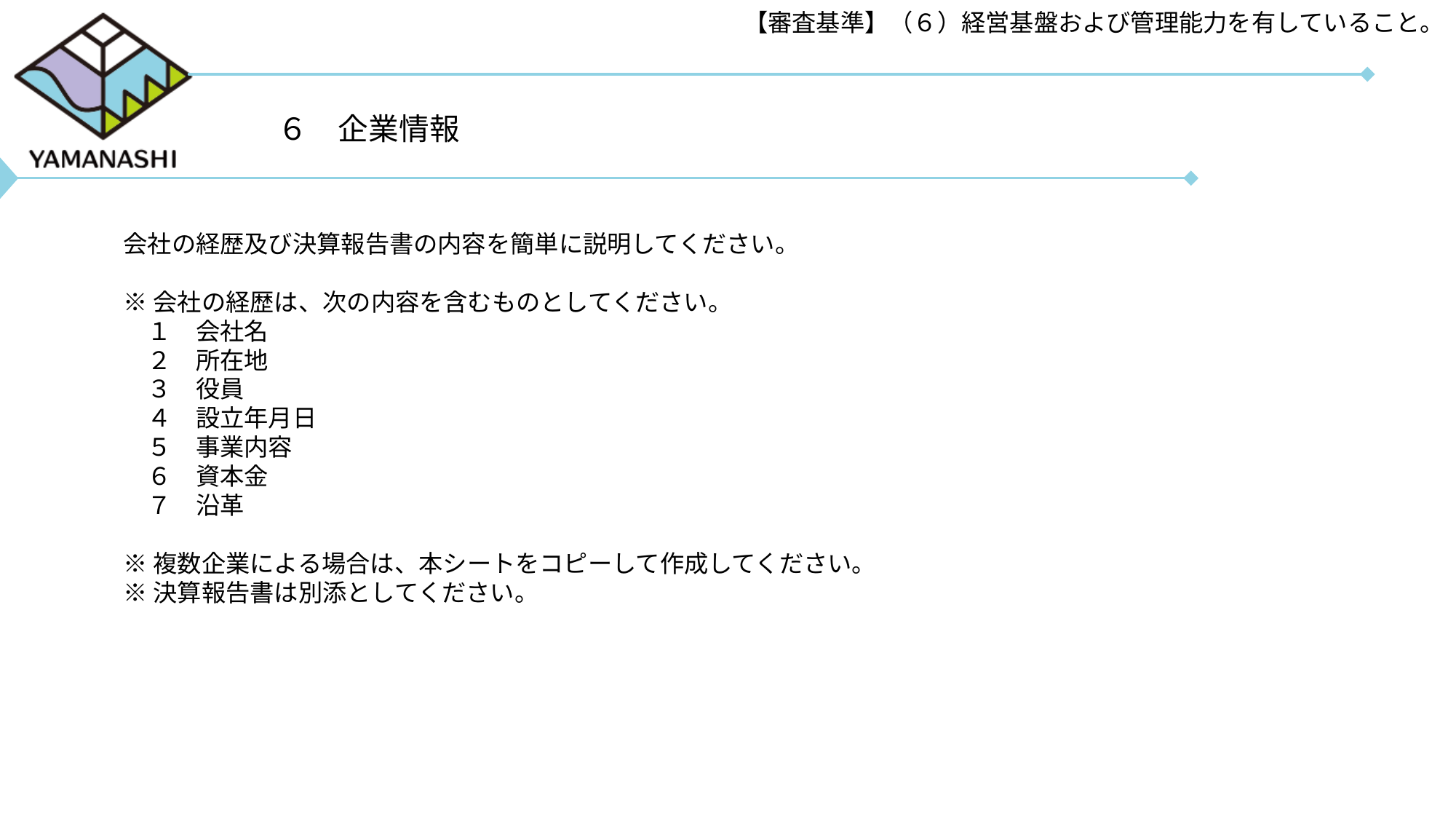

【審査基準】（６）経営基盤および管理能力を有していること。
６　企業情報

会社の経歴及び決算報告書の内容を簡単に説明してください。

※会社の経歴は、次の内容を含むものとしてください。
　１　会社名
　２　所在地
　３　役員
　４　設立年月日
　５　事業内容
　６　資本金
　７　沿革

※複数企業による場合は、本シートをコピーして作成してください。
※決算報告書は別添としてください。